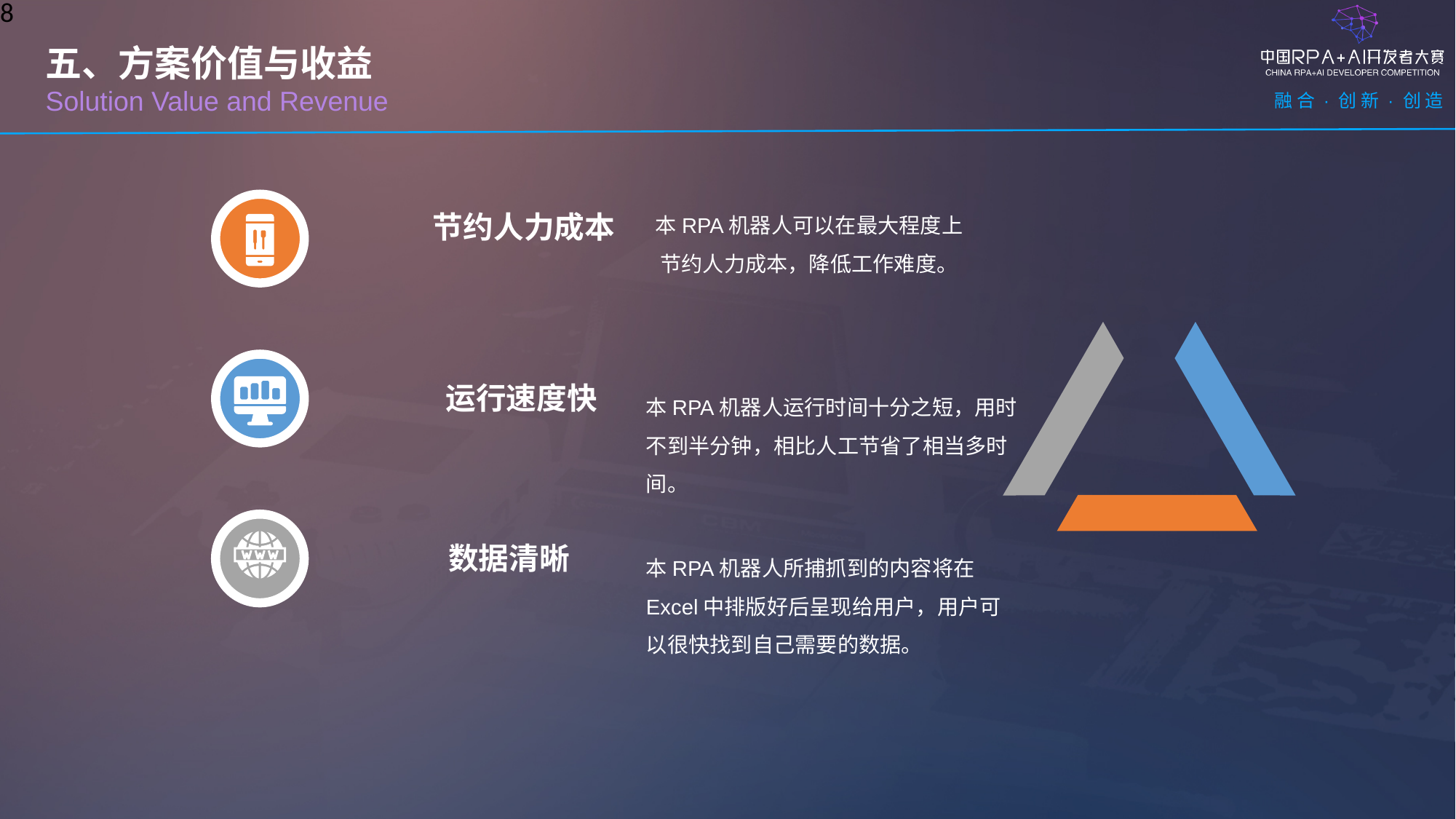

8
五、方案价值与收益
Solution Value and Revenue

本RPA机器人可以在最大程度上节约人力成本，降低工作难度。
节约人力成本
运行速度快
本RPA机器人运行时间十分之短，用时不到半分钟，相比人工节省了相当多时间。
数据清晰
本RPA机器人所捕抓到的内容将在Excel中排版好后呈现给用户，用户可以很快找到自己需要的数据。